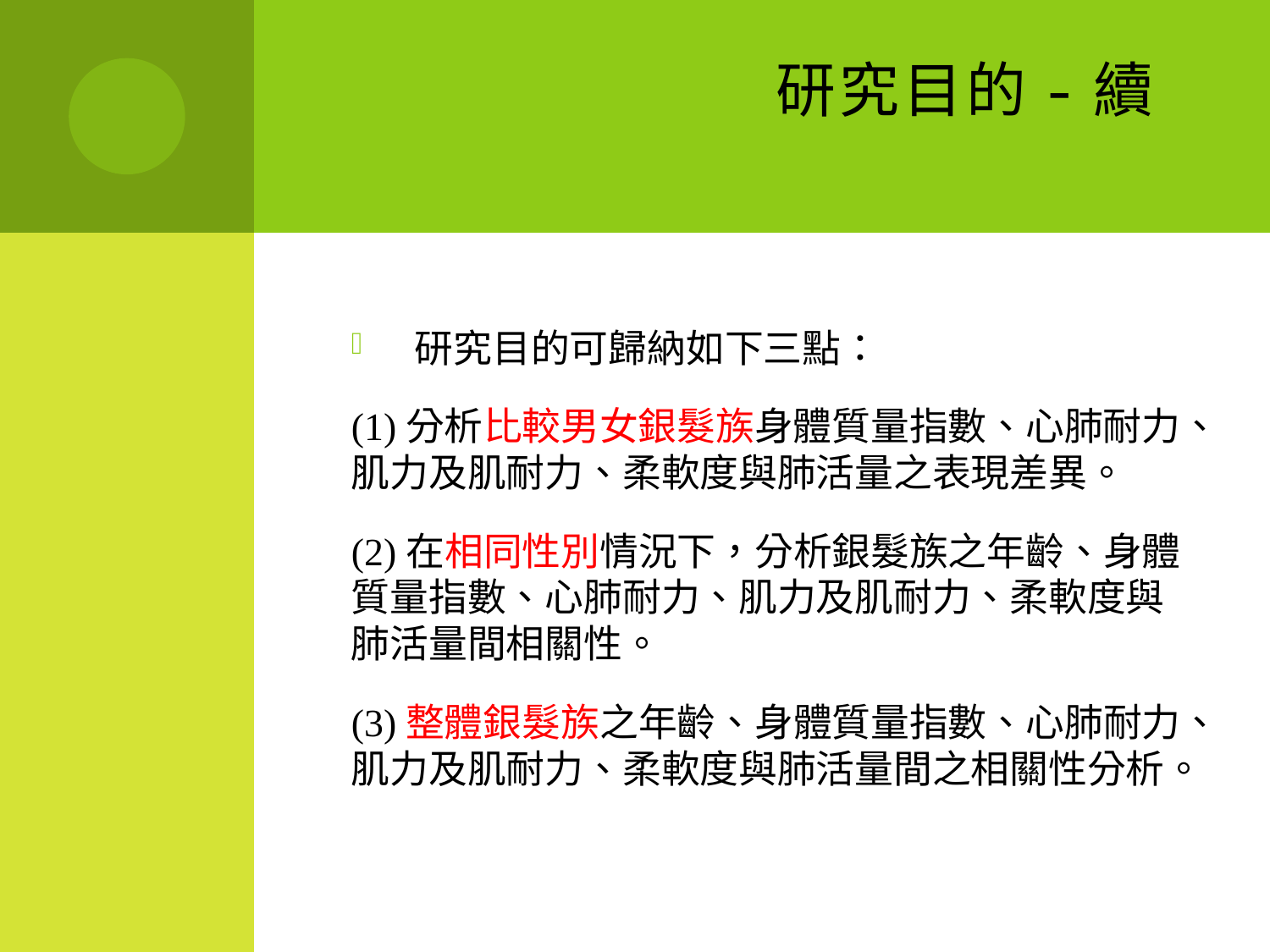

# 研究目的-續
研究目的可歸納如下三點：
(1)分析比較男女銀髮族身體質量指數、心肺耐力、肌力及肌耐力、柔軟度與肺活量之表現差異。
(2)在相同性別情況下，分析銀髮族之年齡、身體質量指數、心肺耐力、肌力及肌耐力、柔軟度與肺活量間相關性。
(3)整體銀髮族之年齡、身體質量指數、心肺耐力、肌力及肌耐力、柔軟度與肺活量間之相關性分析。